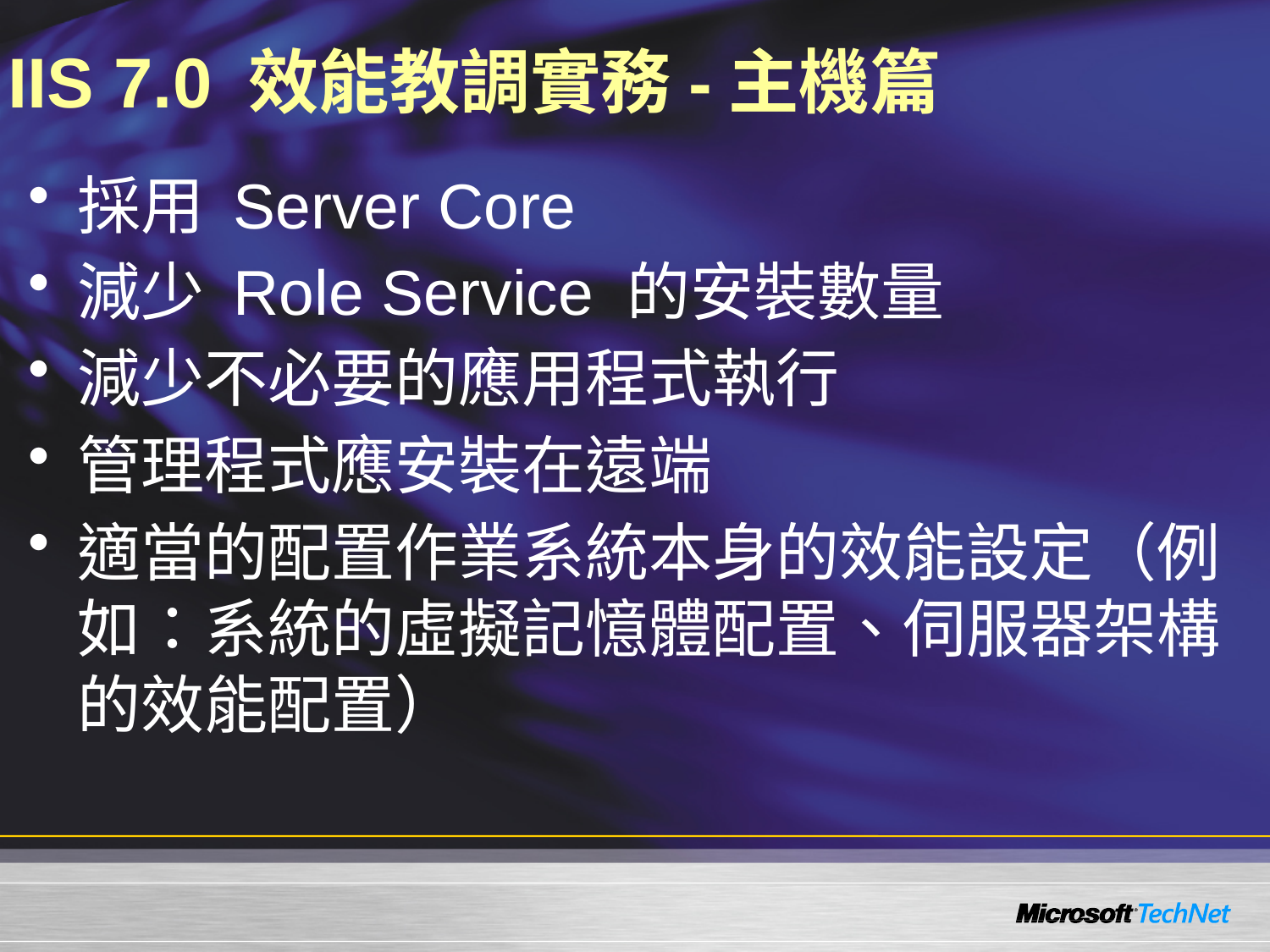

# IIS 7.0 效能教調實務-主機篇
採用 Server Core
減少 Role Service 的安裝數量
減少不必要的應用程式執行
管理程式應安裝在遠端
適當的配置作業系統本身的效能設定（例如：系統的虛擬記憶體配置、伺服器架構的效能配置）